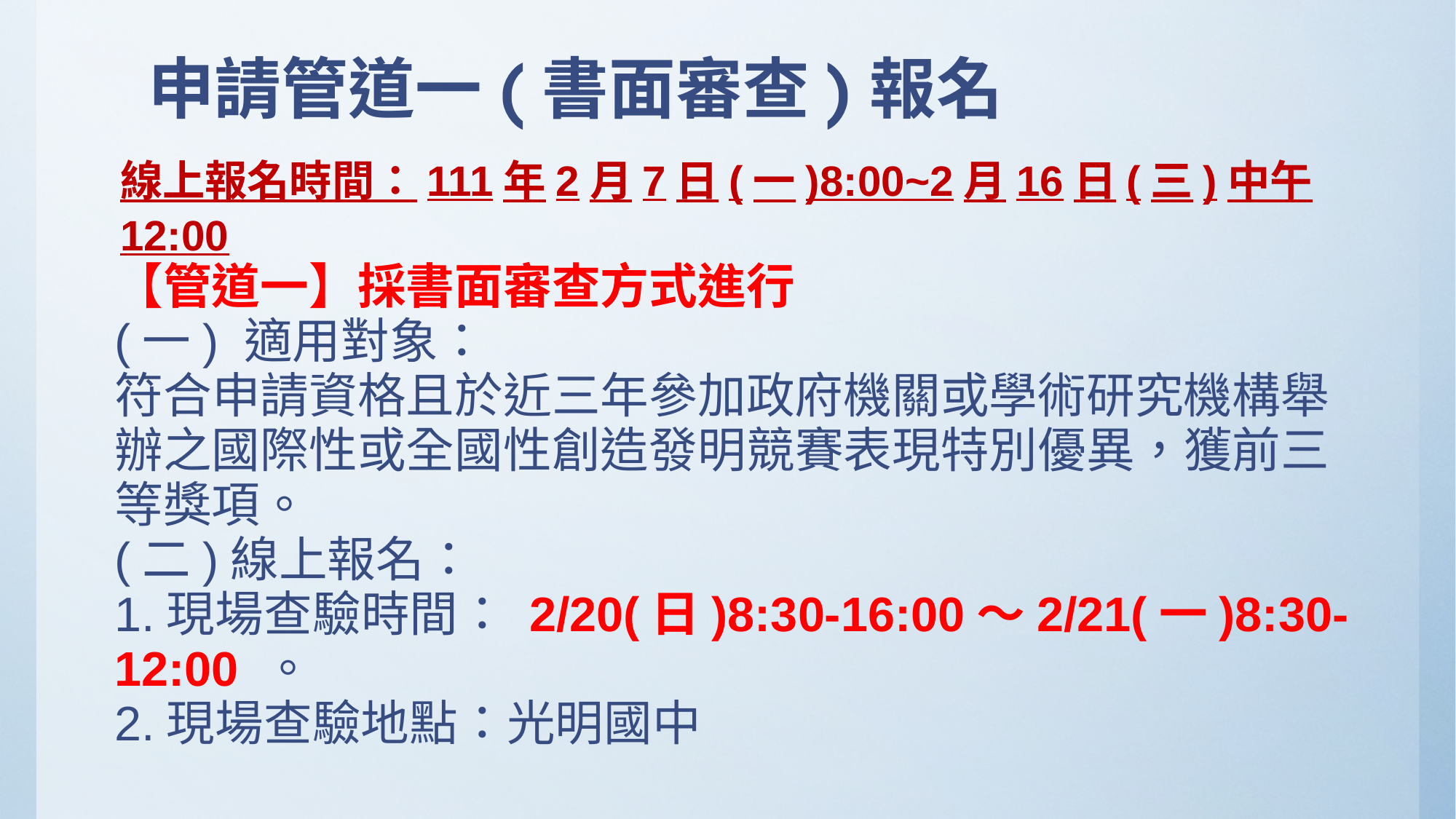

# 申請管道一(書面審查)報名
線上報名時間：111年2月7日(一)8:00~2月16日(三)中午12:00
【管道一】採書面審查方式進行
(一) 適用對象：
符合申請資格且於近三年參加政府機關或學術研究機構舉辦之國際性或全國性創造發明競賽表現特別優異，獲前三等獎項。
(二)線上報名：
1.現場查驗時間： 2/20(日)8:30-16:00～2/21(一)8:30-12:00 。
2.現場查驗地點：光明國中